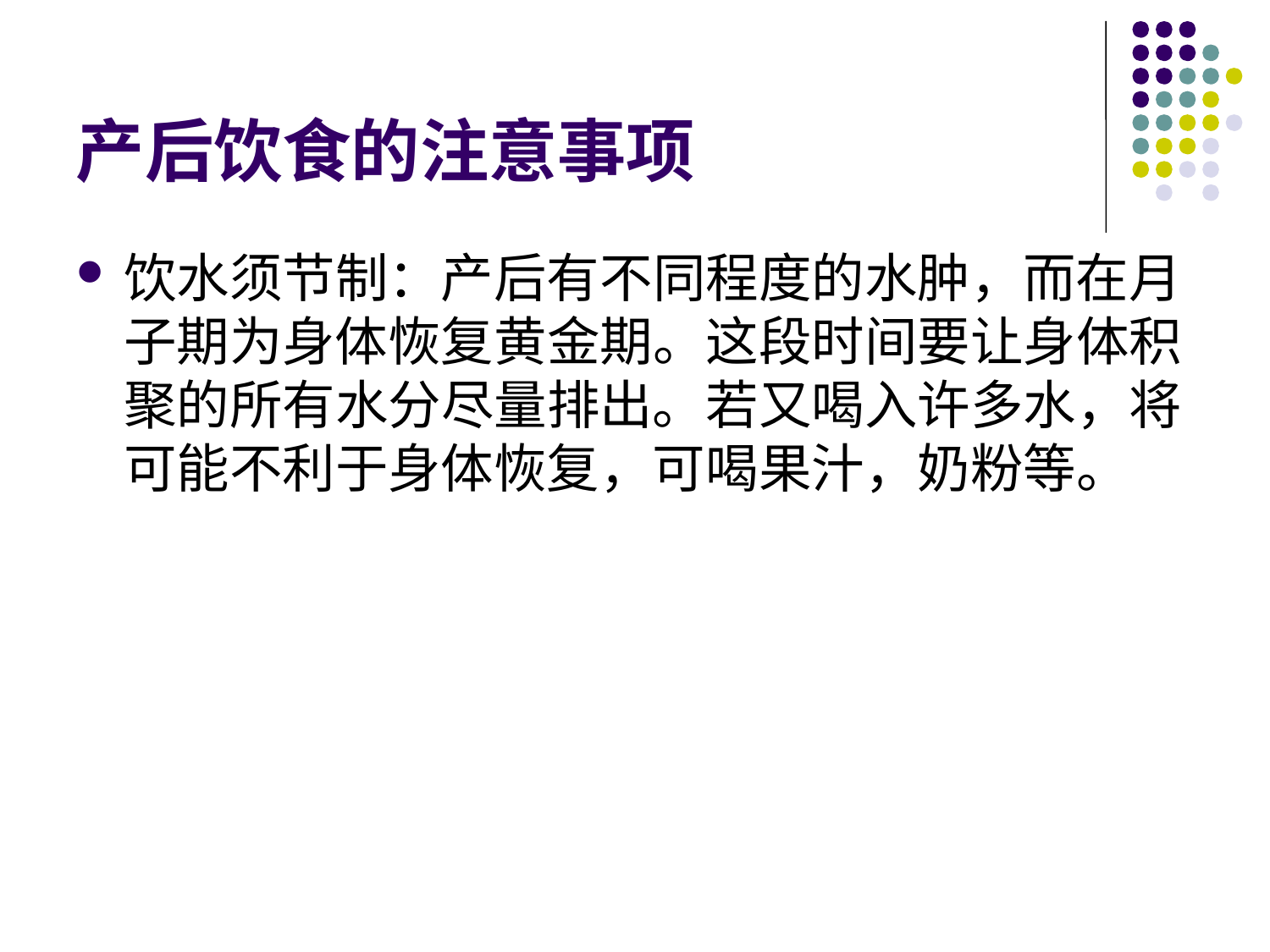

# 产后饮食的注意事项
饮水须节制：产后有不同程度的水肿，而在月子期为身体恢复黄金期。这段时间要让身体积聚的所有水分尽量排出。若又喝入许多水，将可能不利于身体恢复，可喝果汁，奶粉等。